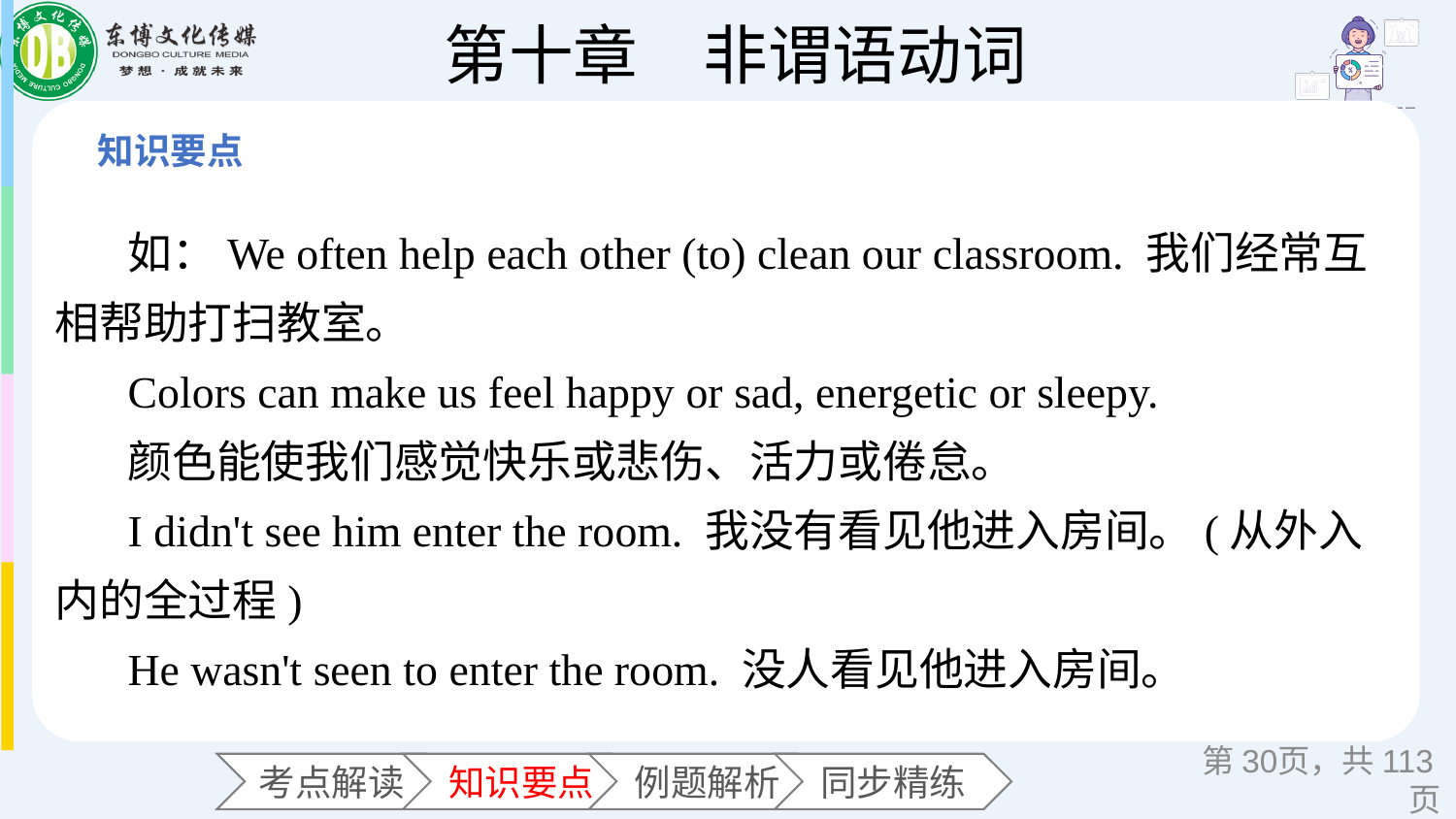

如：We often help each other (to) clean our classroom. 我们经常互相帮助打扫教室。
Colors can make us feel happy or sad, energetic or sleepy.
颜色能使我们感觉快乐或悲伤、活力或倦怠。
I didn't see him enter the room. 我没有看见他进入房间。(从外入内的全过程)
He wasn't seen to enter the room. 没人看见他进入房间。
第30页，共113页